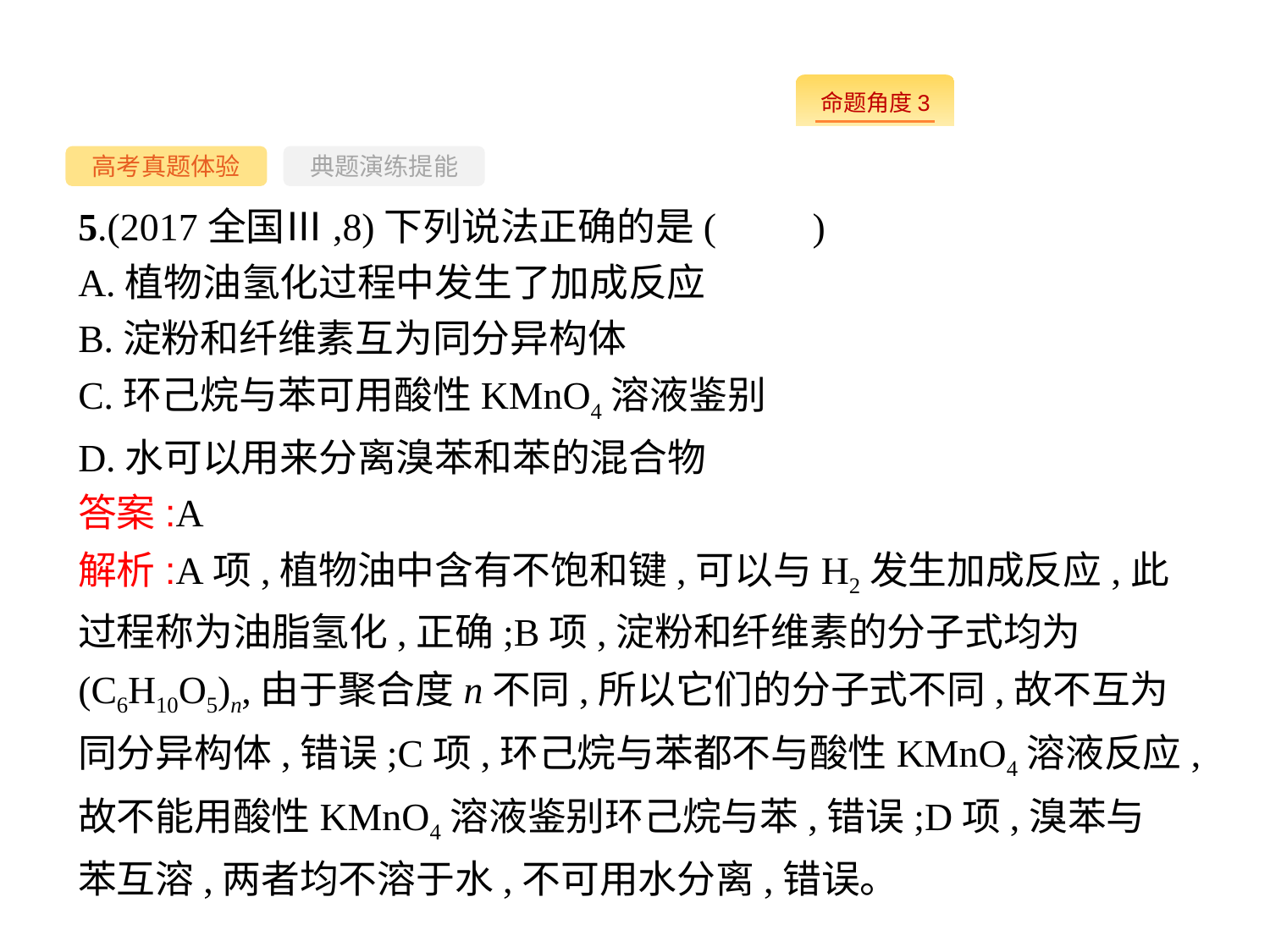

-42-
高考真题体验
典题演练提能
5.(2017全国Ⅲ,8)下列说法正确的是(　　)
A.植物油氢化过程中发生了加成反应
B.淀粉和纤维素互为同分异构体
C.环己烷与苯可用酸性KMnO4溶液鉴别
D.水可以用来分离溴苯和苯的混合物
答案:A
解析:A项,植物油中含有不饱和键,可以与H2发生加成反应,此过程称为油脂氢化,正确;B项,淀粉和纤维素的分子式均为(C6H10O5)n,由于聚合度n不同,所以它们的分子式不同,故不互为同分异构体,错误;C项,环己烷与苯都不与酸性KMnO4溶液反应,故不能用酸性KMnO4溶液鉴别环己烷与苯,错误;D项,溴苯与苯互溶,两者均不溶于水,不可用水分离,错误。